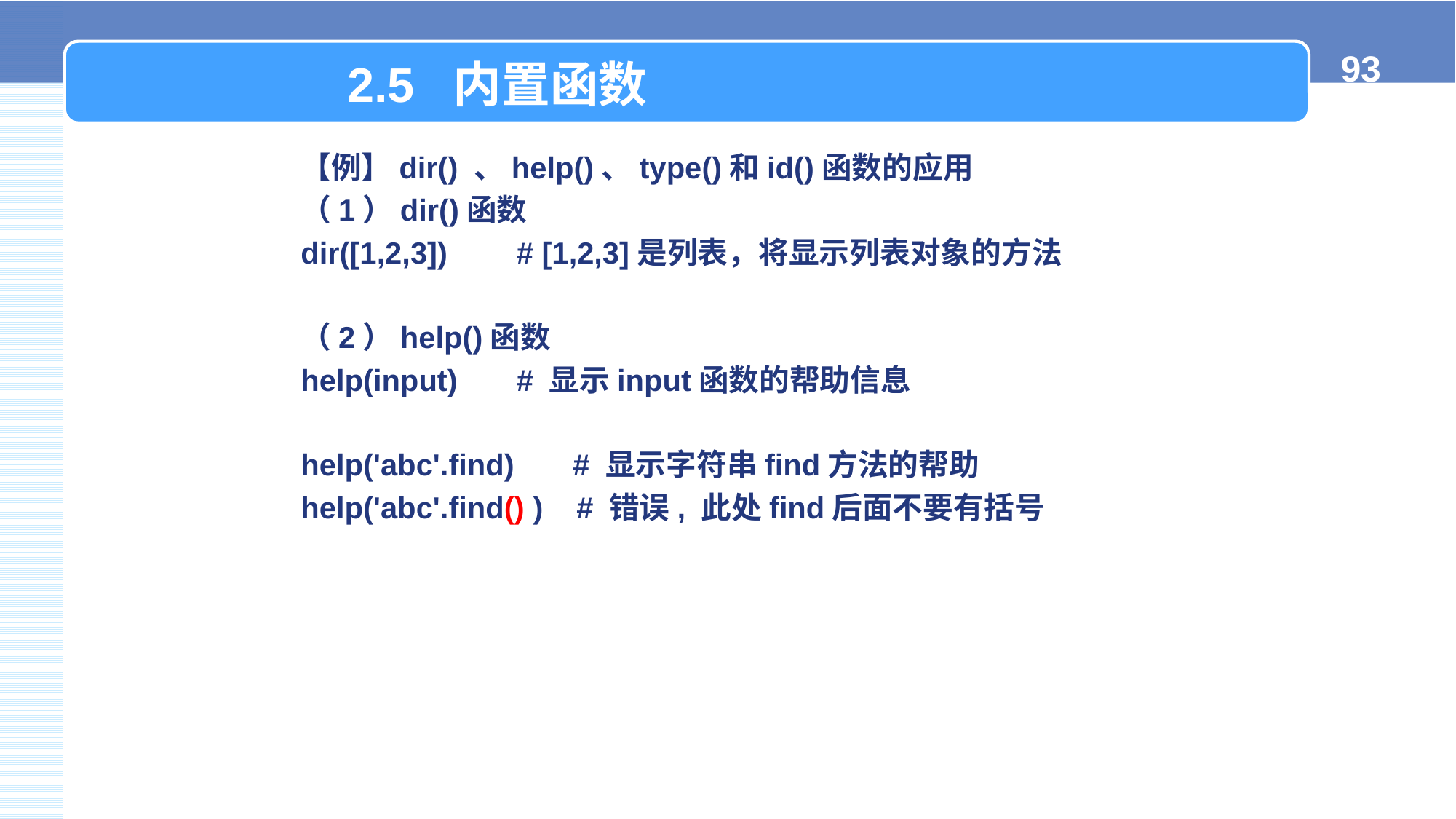

2.5  内置函数
【例】dir() 、help()、type()和id()函数的应用
（1）dir()函数
dir([1,2,3])     	# [1,2,3]是列表，将显示列表对象的方法

（2）help()函数
help(input)   	# 显示input函数的帮助信息

help('abc'.find)       # 显示字符串find方法的帮助
help('abc'.find() )    # 错误, 此处find后面不要有括号